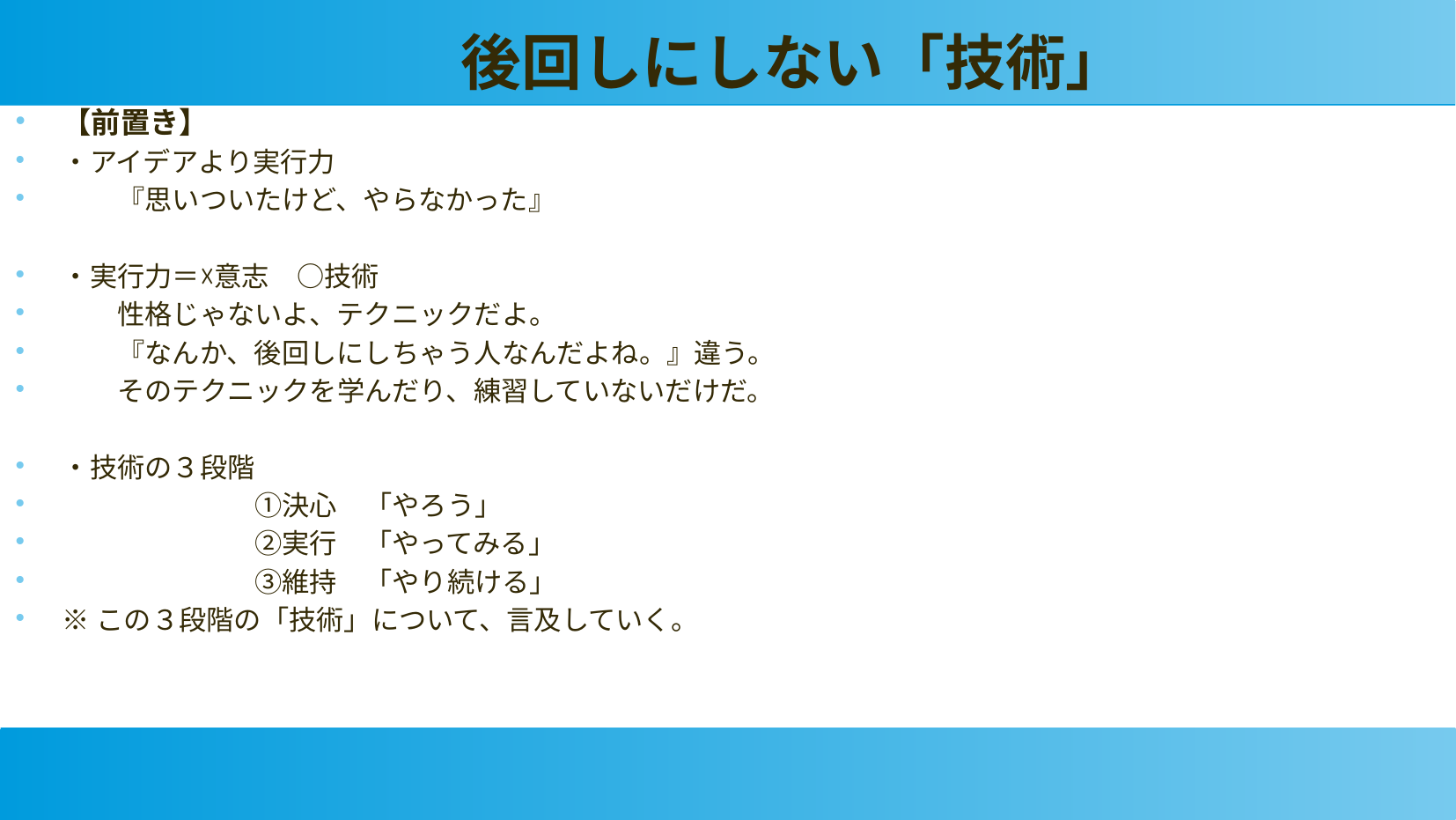

後回しにしない「技術」
【前置き】
・アイデアより実行力
　　『思いついたけど、やらなかった』

・実行力＝☓意志　○技術
　　性格じゃないよ、テクニックだよ。
　　『なんか、後回しにしちゃう人なんだよね。』違う。
　　そのテクニックを学んだり、練習していないだけだ。

・技術の３段階
　　　　　　　①決心　「やろう」
　　　　　　　②実行　「やってみる」
　　　　　　　③維持　「やり続ける」
※この３段階の「技術」について、言及していく。